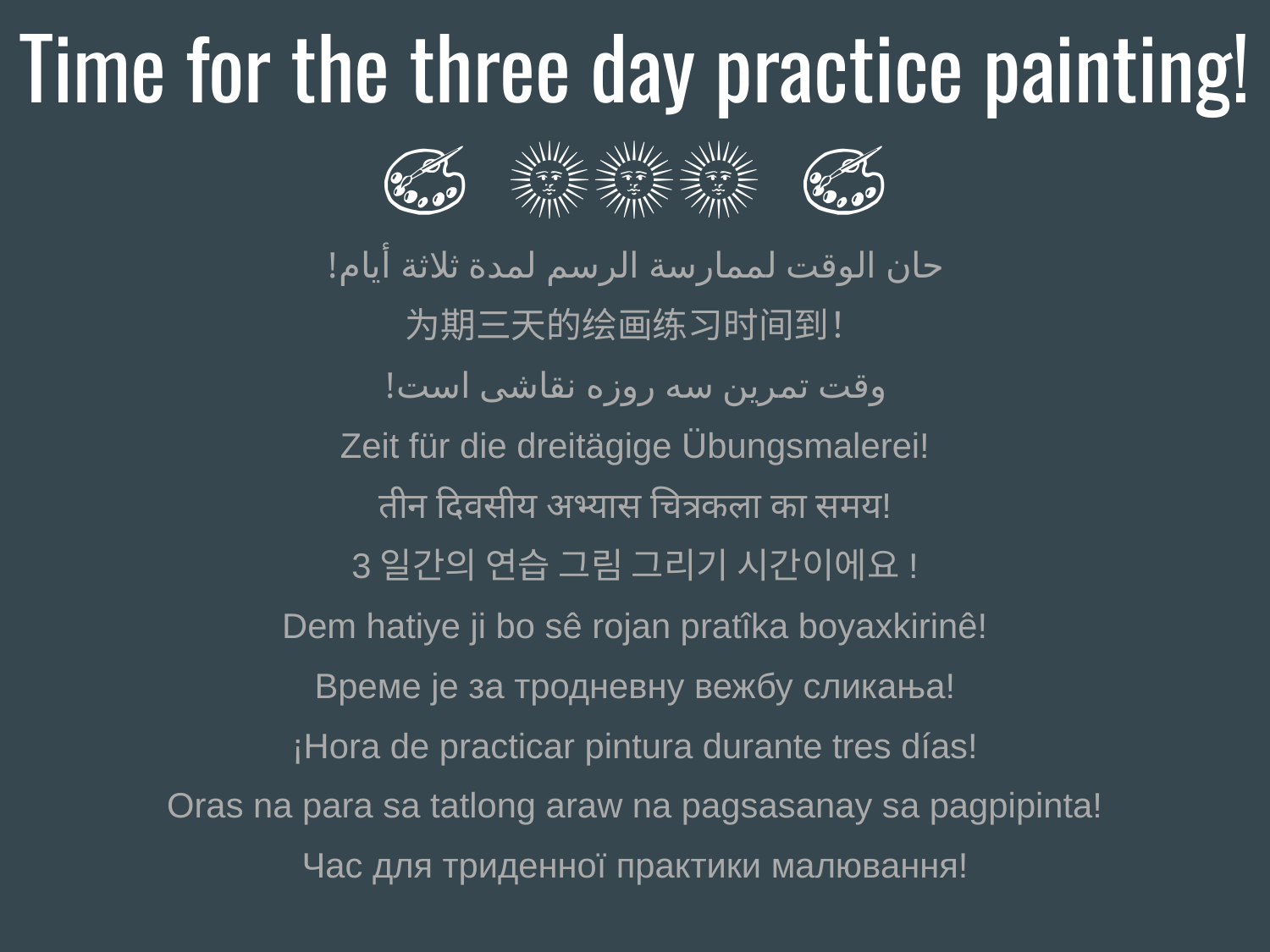

Time for the three day practice painting!
🎨  🌞🌞🌞  🎨
حان الوقت لممارسة الرسم لمدة ثلاثة أيام!
为期三天的绘画练习时间到！
وقت تمرین سه روزه نقاشی است!
Zeit für die dreitägige Übungsmalerei!
तीन दिवसीय अभ्यास चित्रकला का समय!
3일간의 연습 그림 그리기 시간이에요!
Dem hatiye ji bo sê rojan pratîka boyaxkirinê!
Време је за тродневну вежбу сликања!
¡Hora de practicar pintura durante tres días!
Oras na para sa tatlong araw na pagsasanay sa pagpipinta!
Час для триденної практики малювання!